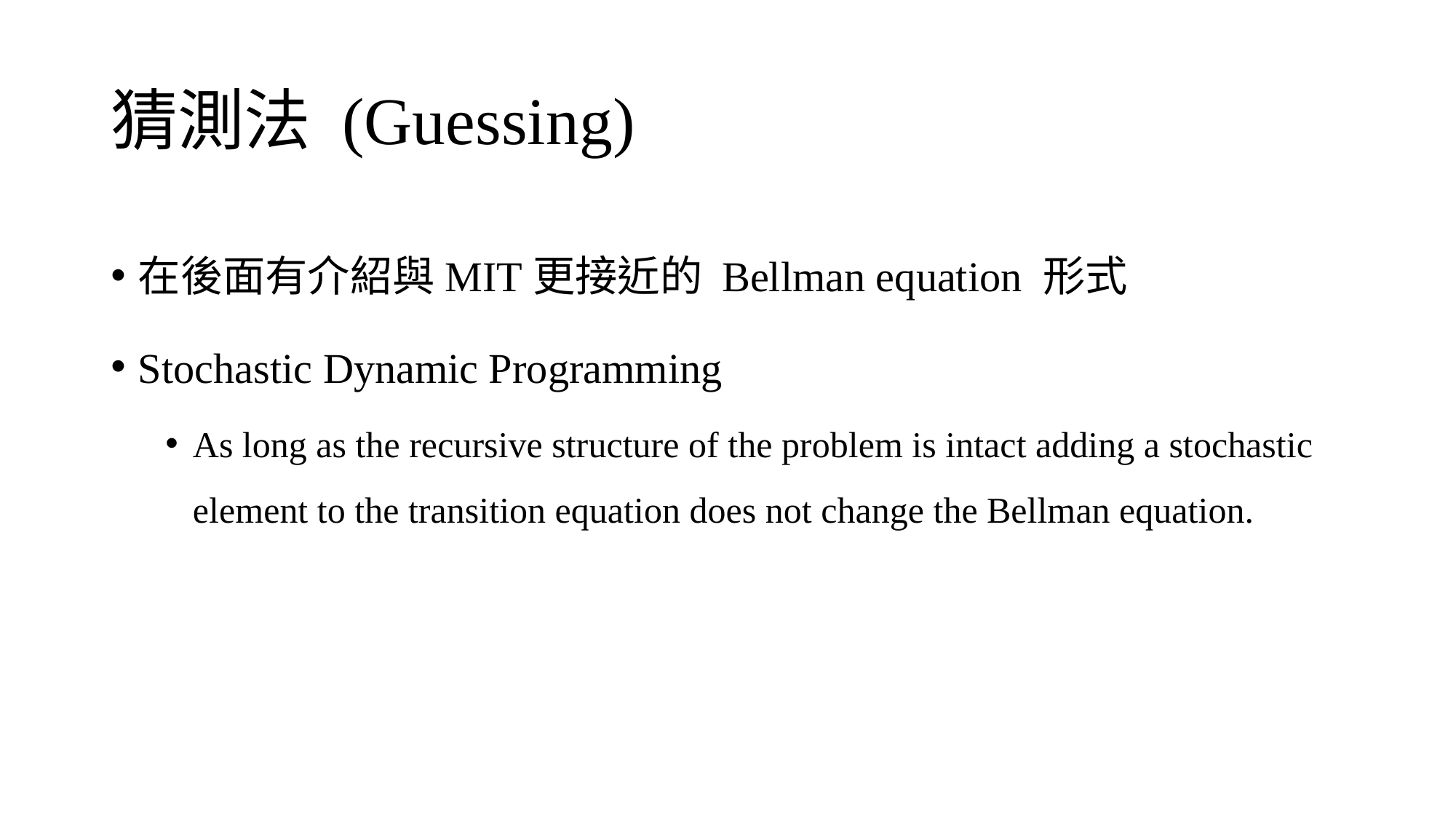

# 猜測法 (Guessing)
在後面有介紹與MIT更接近的 Bellman equation 形式
Stochastic Dynamic Programming
As long as the recursive structure of the problem is intact adding a stochastic element to the transition equation does not change the Bellman equation.